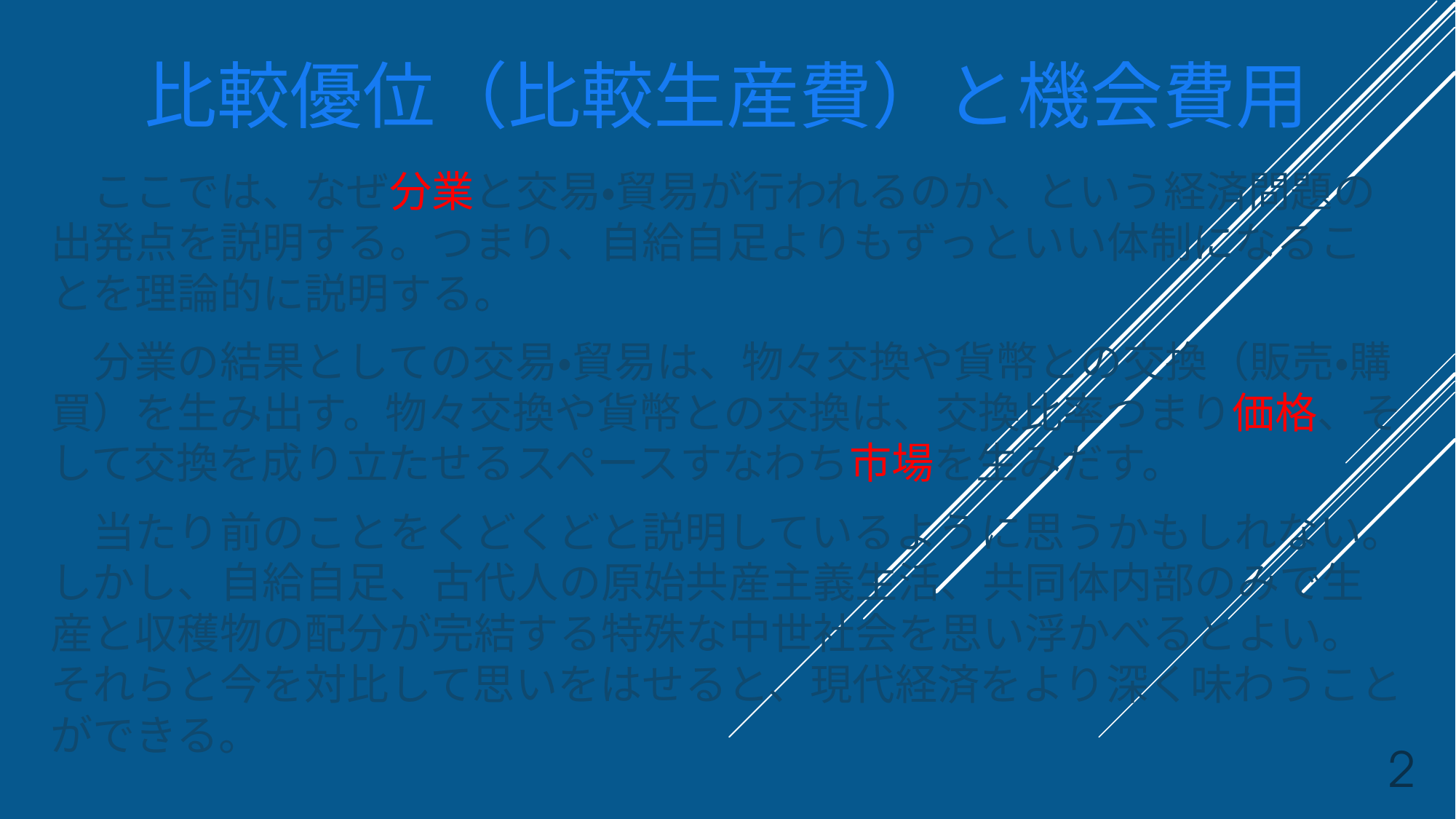

# 比較優位（比較生産費）と機会費用
　ここでは、なぜ分業と交易・貿易が行われるのか、という経済問題の出発点を説明する。つまり、自給自足よりもずっといい体制になることを理論的に説明する。
　分業の結果としての交易・貿易は、物々交換や貨幣との交換（販売・購買）を生み出す。物々交換や貨幣との交換は、交換比率つまり価格、そして交換を成り立たせるスペースすなわち市場を生みだす。
　当たり前のことをくどくどと説明しているように思うかもしれない。しかし、自給自足、古代人の原始共産主義生活、共同体内部のみで生産と収穫物の配分が完結する特殊な中世社会を思い浮かべるとよい。それらと今を対比して思いをはせると、現代経済をより深く味わうことができる。
2